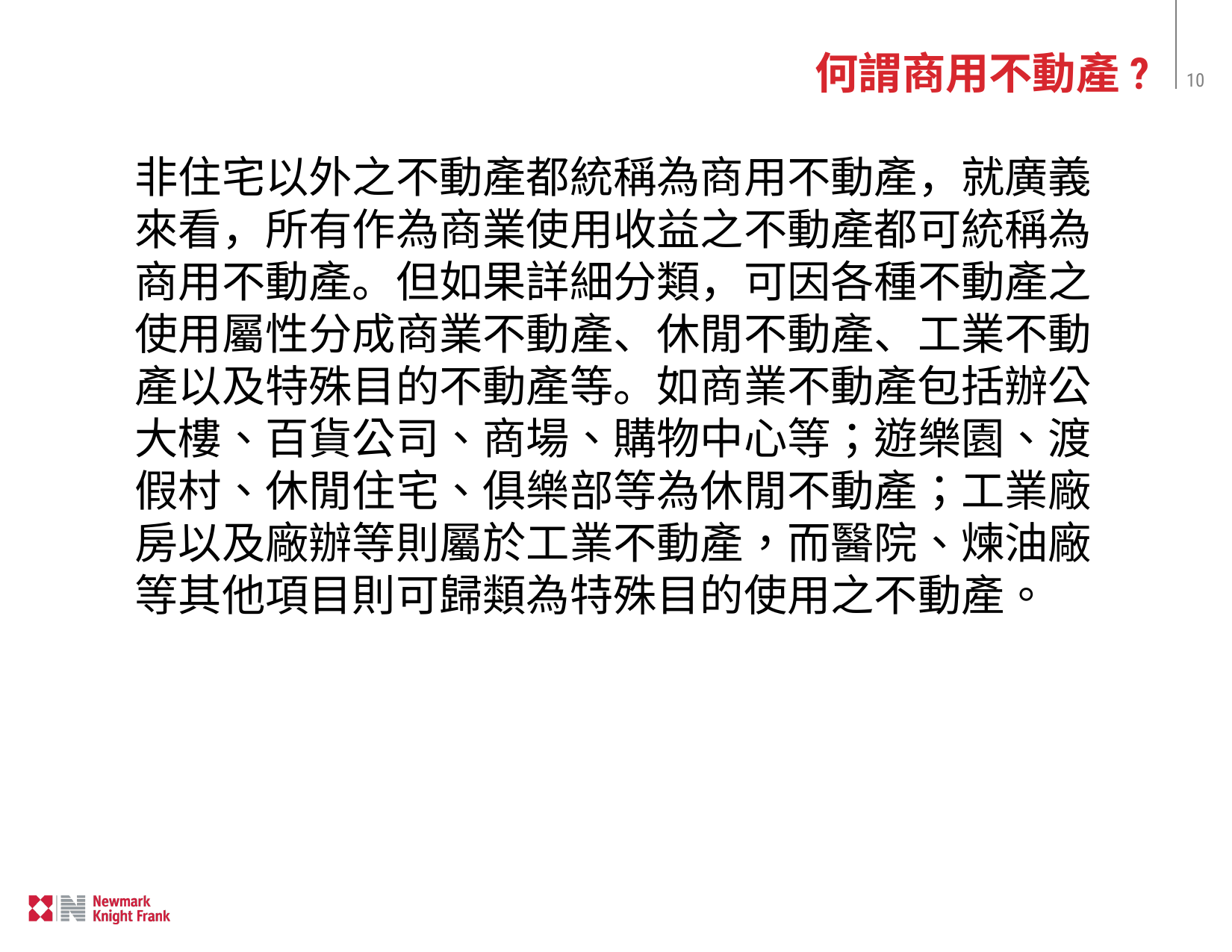

# 何謂商用不動產?
非住宅以外之不動產都統稱為商用不動產，就廣義來看，所有作為商業使用收益之不動產都可統稱為商用不動產。但如果詳細分類，可因各種不動產之使用屬性分成商業不動產、休閒不動產、工業不動產以及特殊目的不動產等。如商業不動產包括辦公大樓、百貨公司、商場、購物中心等；遊樂園、渡假村、休閒住宅、俱樂部等為休閒不動產；工業廠房以及廠辦等則屬於工業不動產，而醫院、煉油廠等其他項目則可歸類為特殊目的使用之不動產。